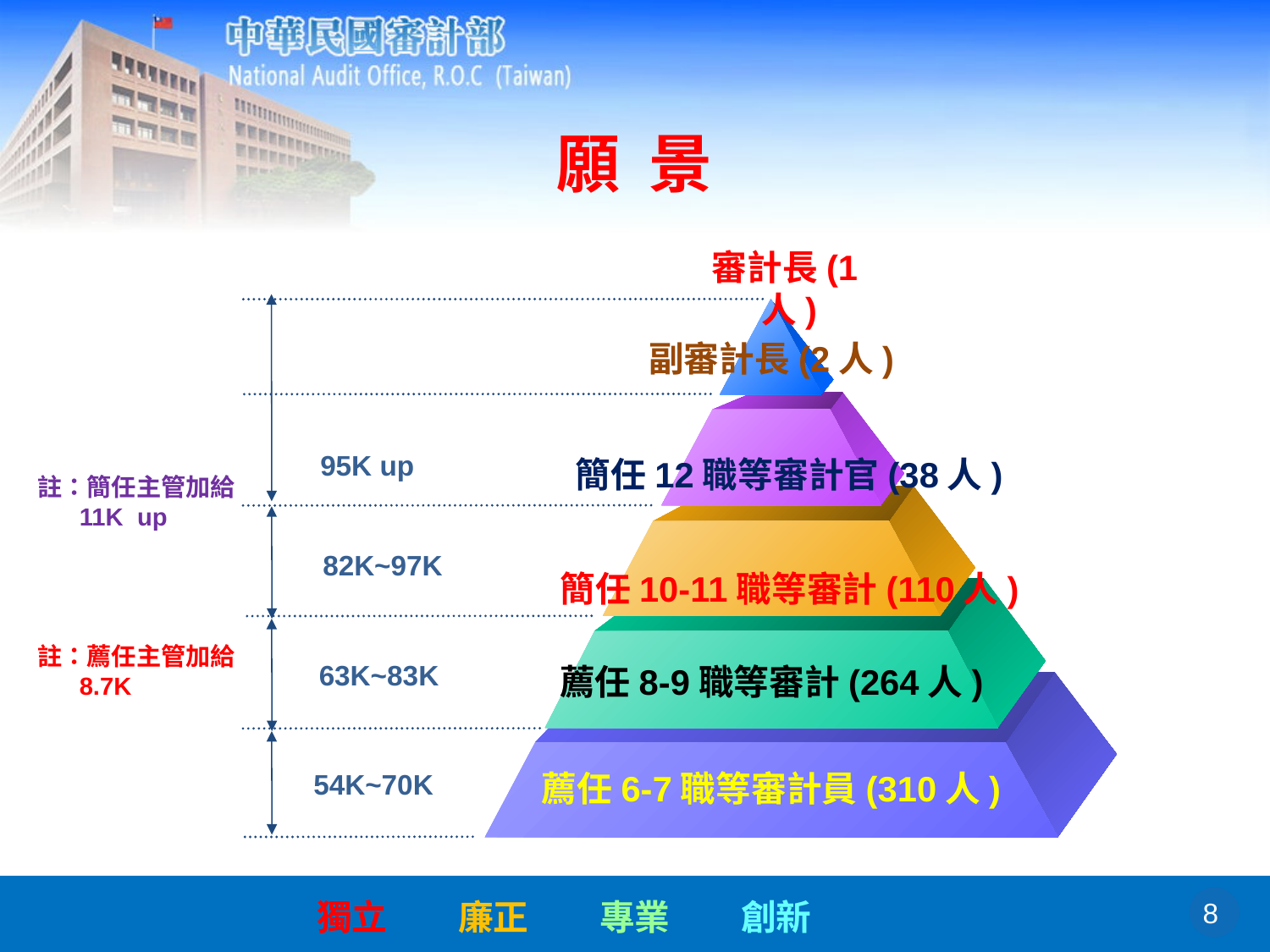

# 願  景
審計長(1人)

副審計長(2人)

95K up
簡任12職等審計官(38人)

82K~97K
簡任10-11職等審計(110人)

63K~83K
薦任8-9職等審計(264人)

薦任6-7職等審計員(310人)
54K~70K

註：簡任主管加給
      11K  up
註：薦任主管加給
      8.7K